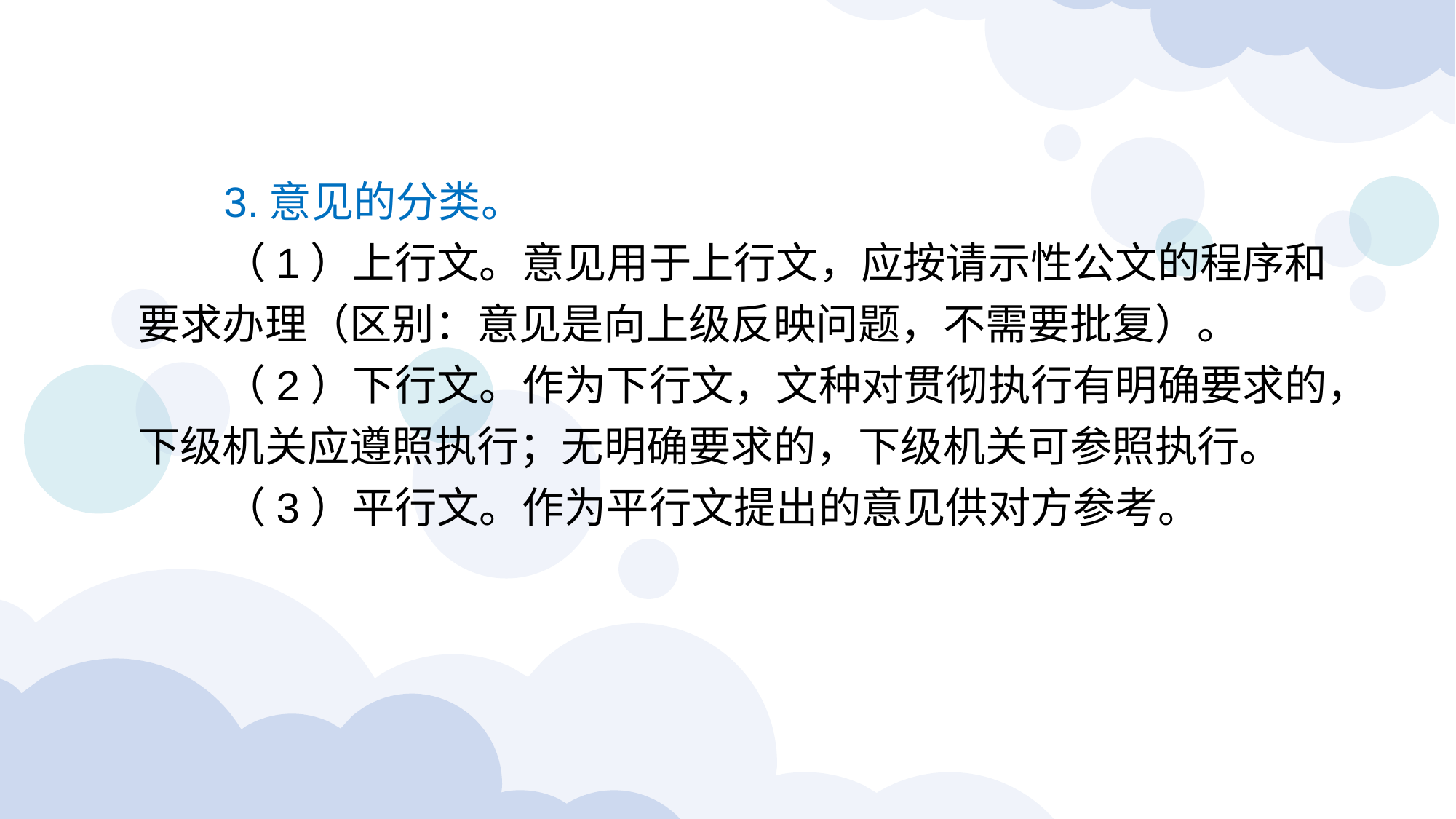

3.意见的分类。
（1）上行文。意见用于上行文，应按请示性公文的程序和要求办理（区别：意见是向上级反映问题，不需要批复）。
（2）下行文。作为下行文，文种对贯彻执行有明确要求的，下级机关应遵照执行；无明确要求的，下级机关可参照执行。
（3）平行文。作为平行文提出的意见供对方参考。